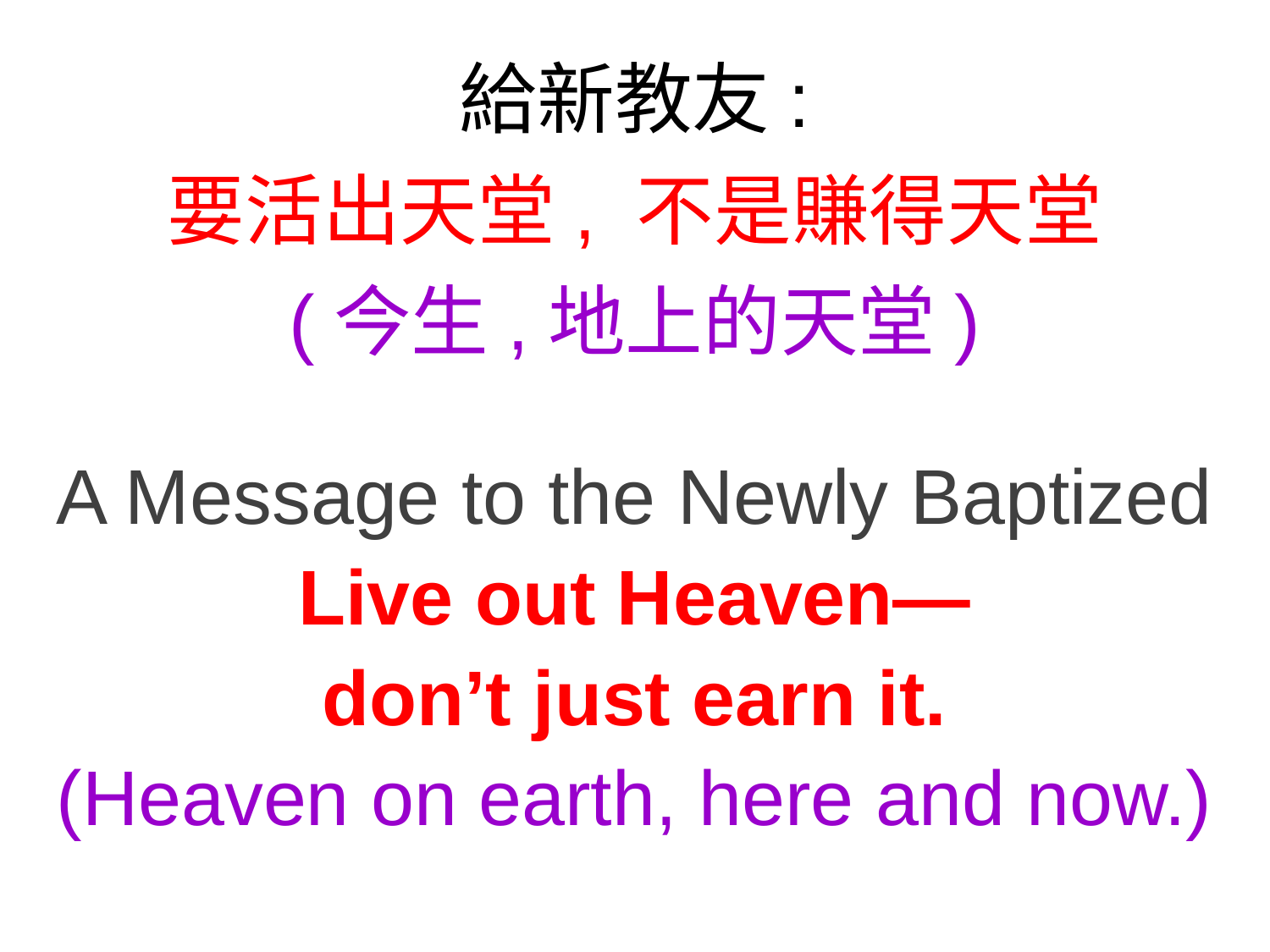

給新教友:
要活出天堂, 不是賺得天堂
(今生,地上的天堂)
A Message to the Newly Baptized
Live out Heaven—
don’t just earn it.
(Heaven on earth, here and now.)